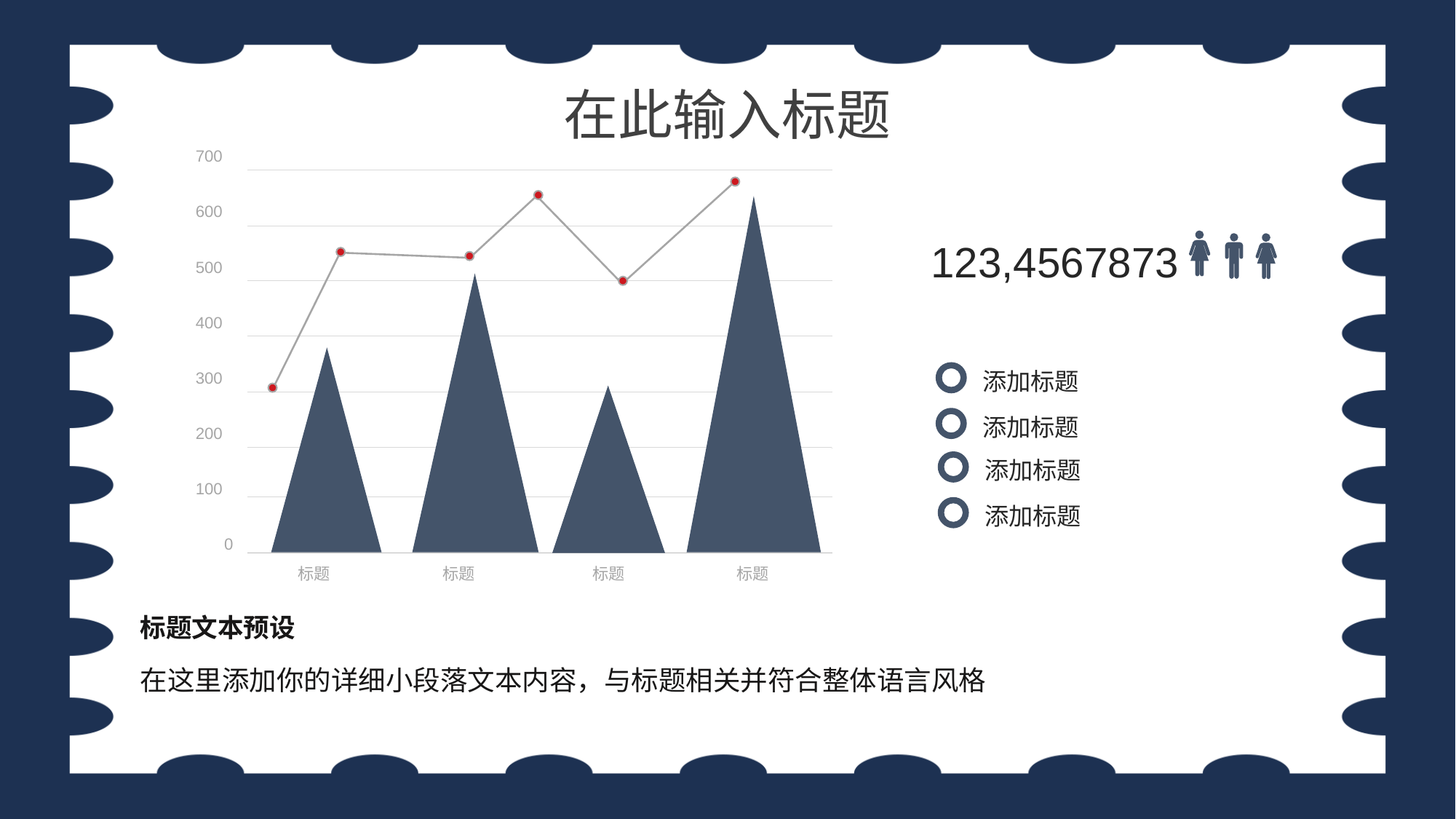

在此输入标题
700

600

123,4567873

500

400

添加标题
300

添加标题
200

添加标题
100

添加标题
0

标题
标题
标题
标题
标题文本预设
在这里添加你的详细小段落文本内容，与标题相关并符合整体语言风格